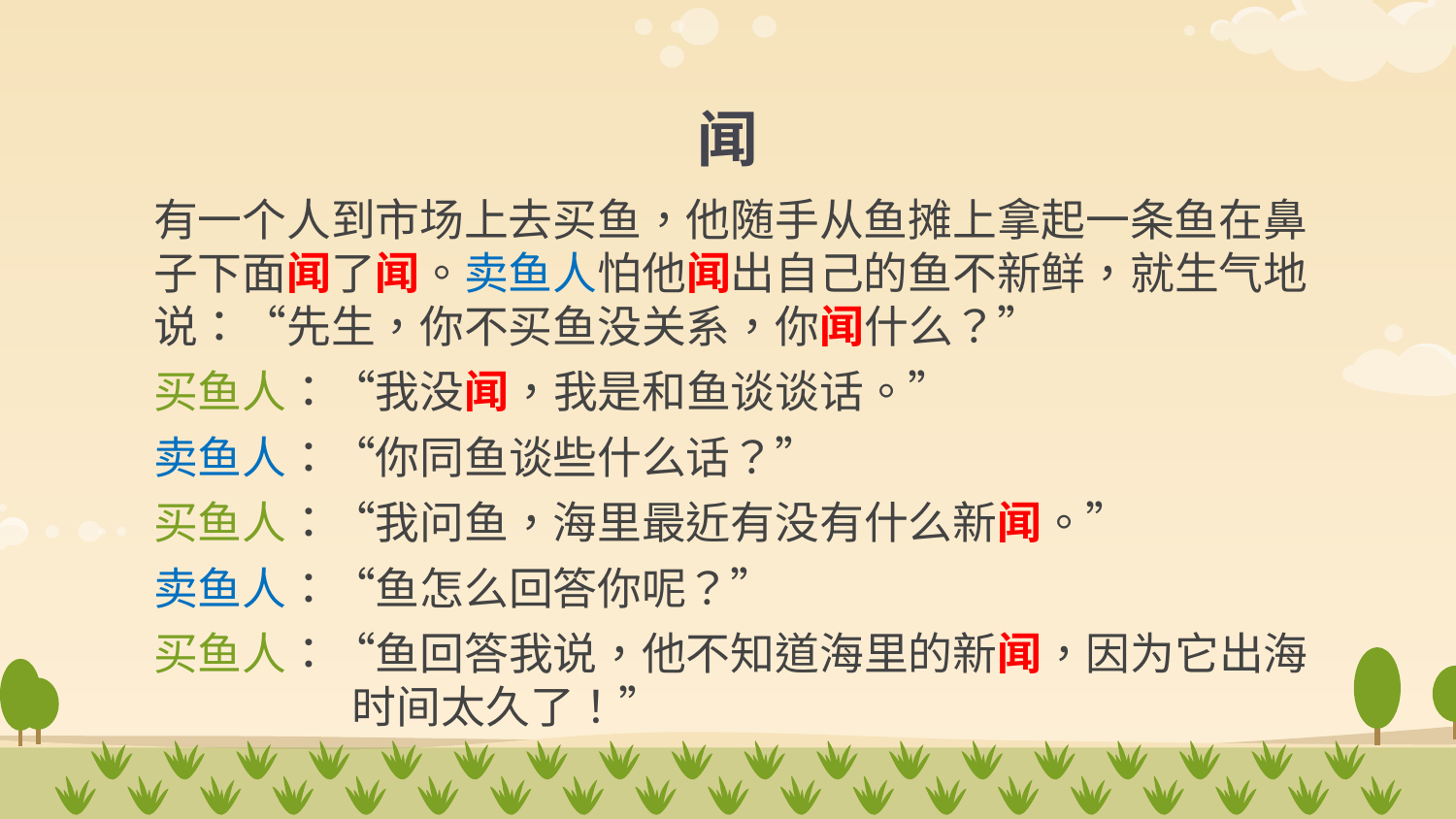

# 闻
有一个人到市场上去买鱼，他随手从鱼摊上拿起一条鱼在鼻子下面闻了闻。卖鱼人怕他闻出自己的鱼不新鲜，就生气地说：“先生，你不买鱼没关系，你闻什么？”
买鱼人：“我没闻，我是和鱼谈谈话。”
卖鱼人：“你同鱼谈些什么话？”
买鱼人：“我问鱼，海里最近有没有什么新闻。”
卖鱼人：“鱼怎么回答你呢？”
买鱼人：“鱼回答我说，他不知道海里的新闻，因为它出海
                    时间太久了！”